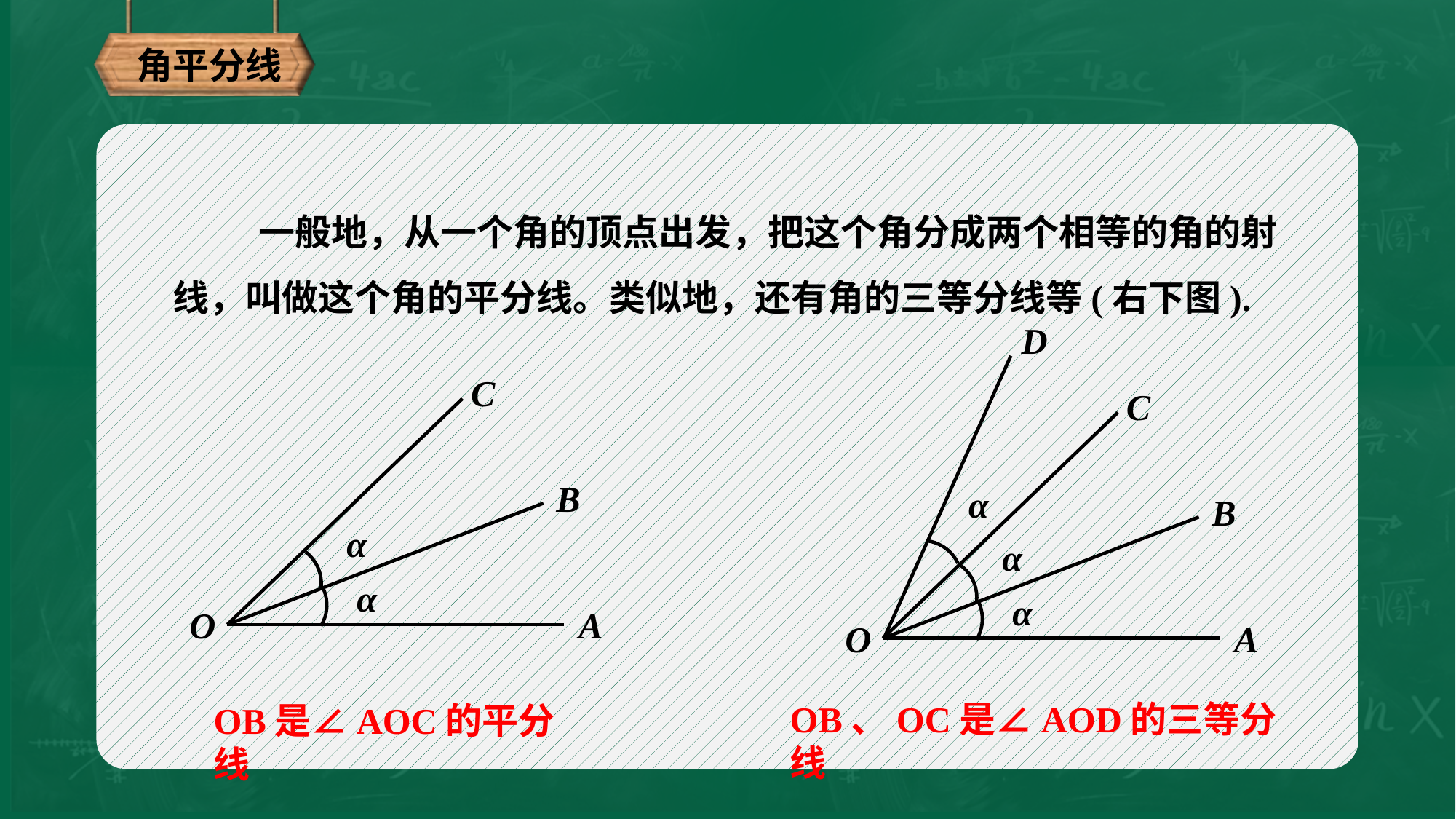

角平分线
一般地，从一个角的顶点出发，把这个角分成两个相等的角的射线，叫做这个角的平分线。类似地，还有角的三等分线等(右下图).
D
C
B
α

α
O
A
α

C
B
α

α
O
A
OB、OC是∠AOD的三等分线
OB是∠AOC的平分线